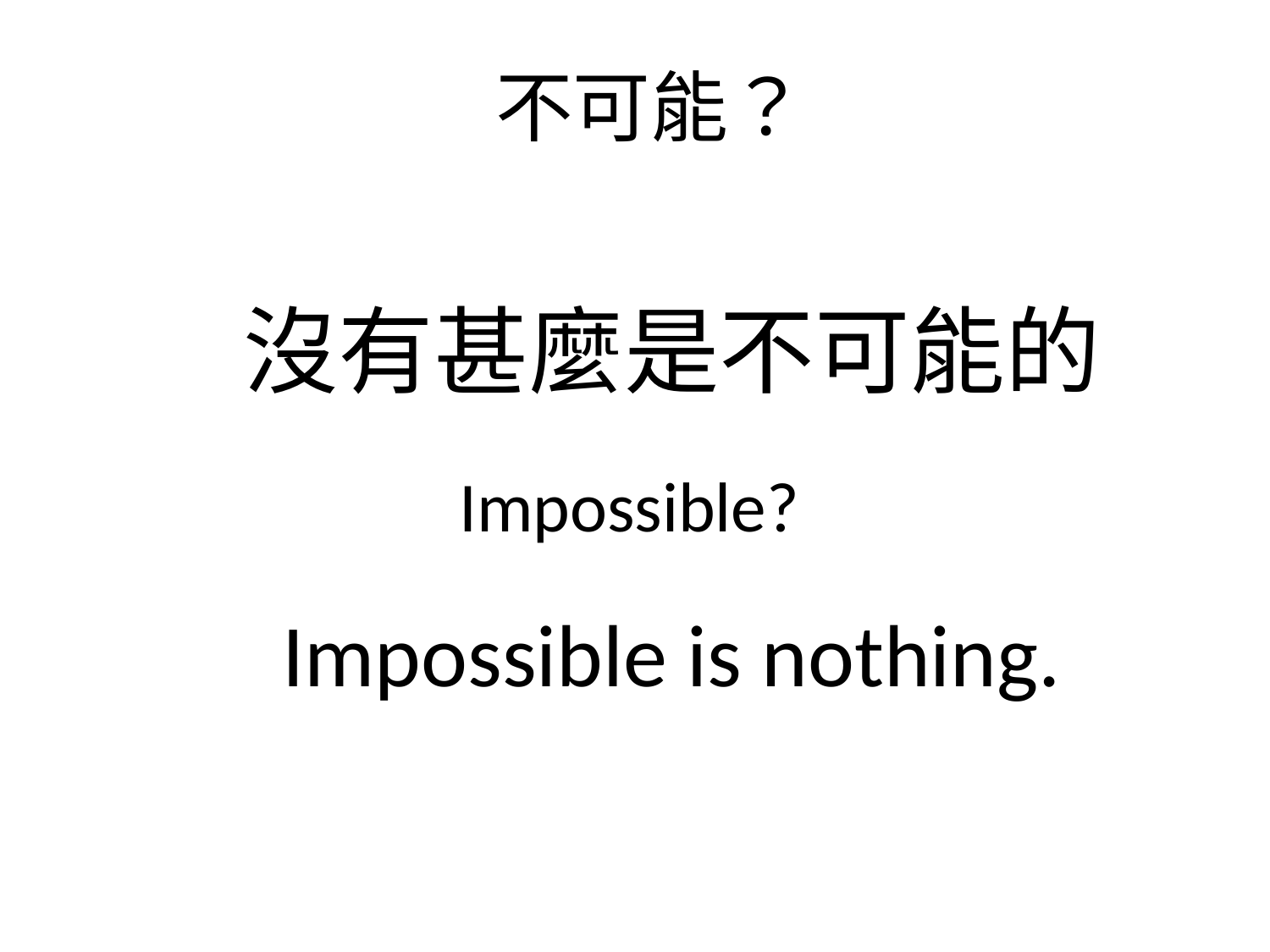

# 不可能？

沒有甚麼是不可能的

Impossible is nothing.
Impossible?